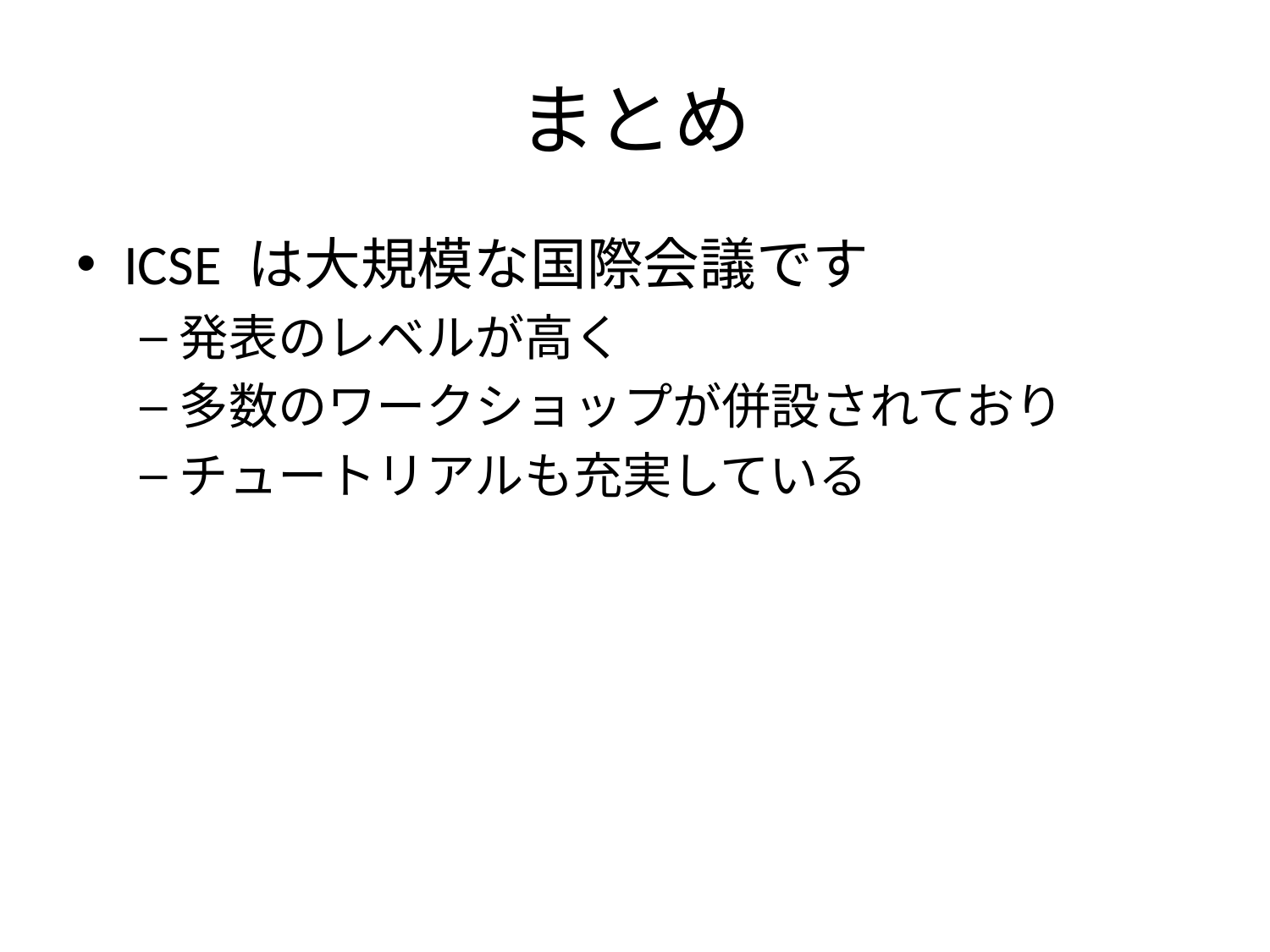

# まとめ
ICSE は大規模な国際会議です
発表のレベルが高く
多数のワークショップが併設されており
チュートリアルも充実している